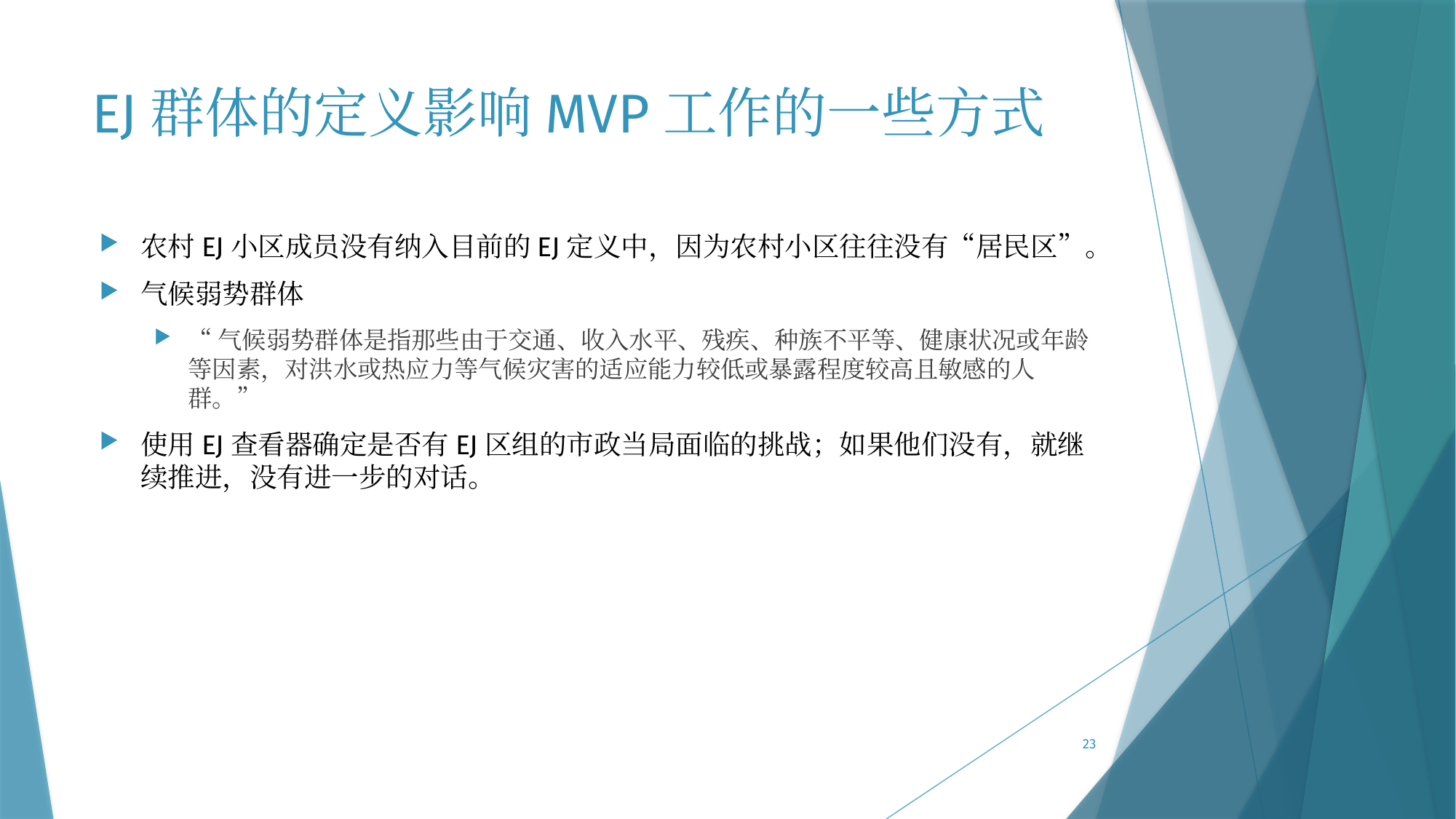

# EJ群体的定义影响MVP工作的一些方式
农村EJ小区成员没有纳入目前的EJ定义中，因为农村小区往往没有“居民区”。
气候弱势群体
“气候弱势群体是指那些由于交通、收入水平、残疾、种族不平等、健康状况或年龄等因素，对洪水或热应力等气候灾害的适应能力较低或暴露程度较高且敏感的人群。”
使用EJ查看器确定是否有EJ区组的市政当局面临的挑战；如果他们没有，就继续推进，没有进一步的对话。
23